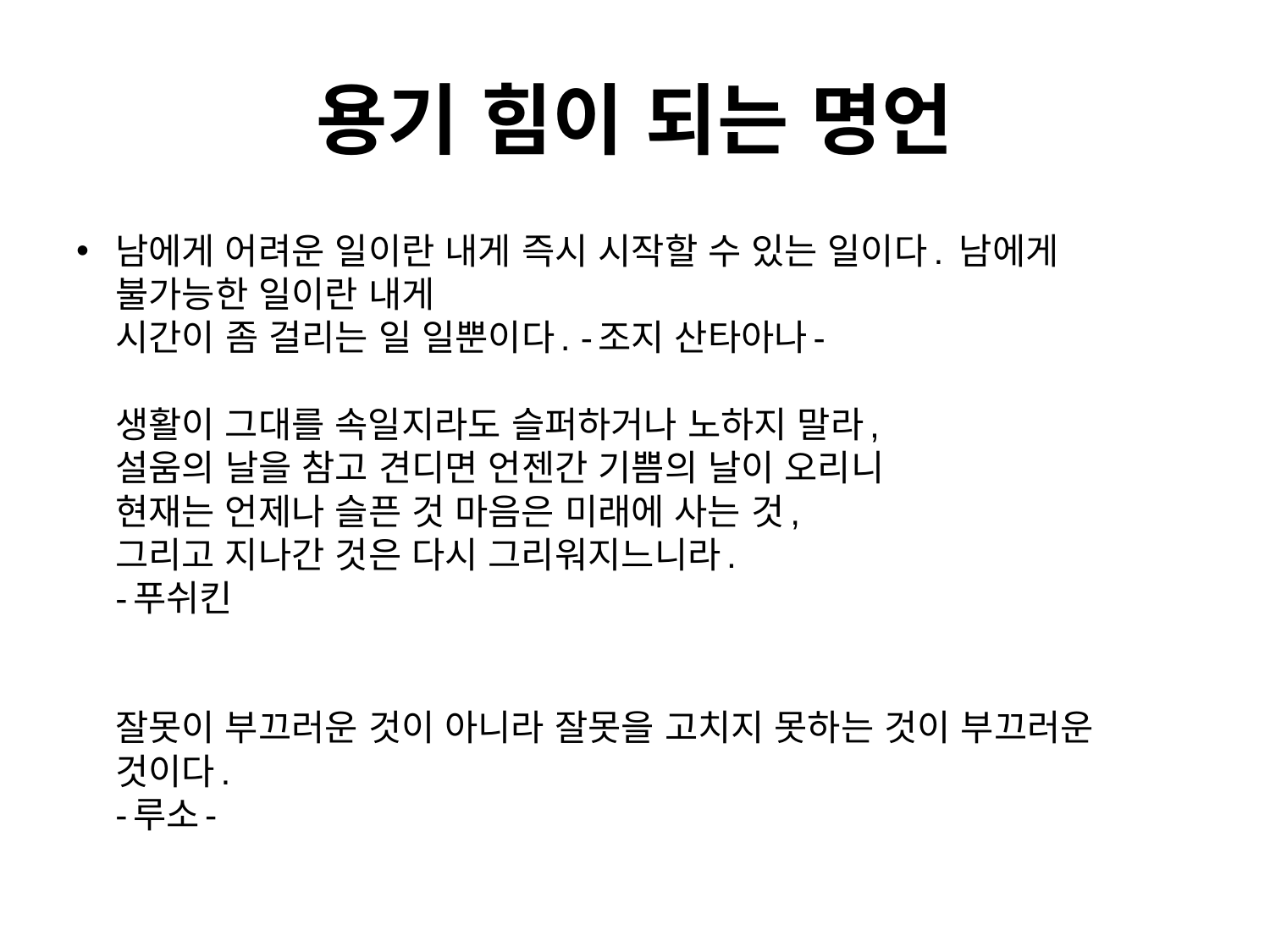

# 용기 힘이 되는 명언
남에게 어려운 일이란 내게 즉시 시작할 수 있는 일이다. 남에게 불가능한 일이란 내게
시간이 좀 걸리는 일 일뿐이다. -조지 산타아나-
생활이 그대를 속일지라도 슬퍼하거나 노하지 말라,
설움의 날을 참고 견디면 언젠간 기쁨의 날이 오리니
현재는 언제나 슬픈 것 마음은 미래에 사는 것,
그리고 지나간 것은 다시 그리워지느니라.
-푸쉬킨
잘못이 부끄러운 것이 아니라 잘못을 고치지 못하는 것이 부끄러운 것이다.
-루소-